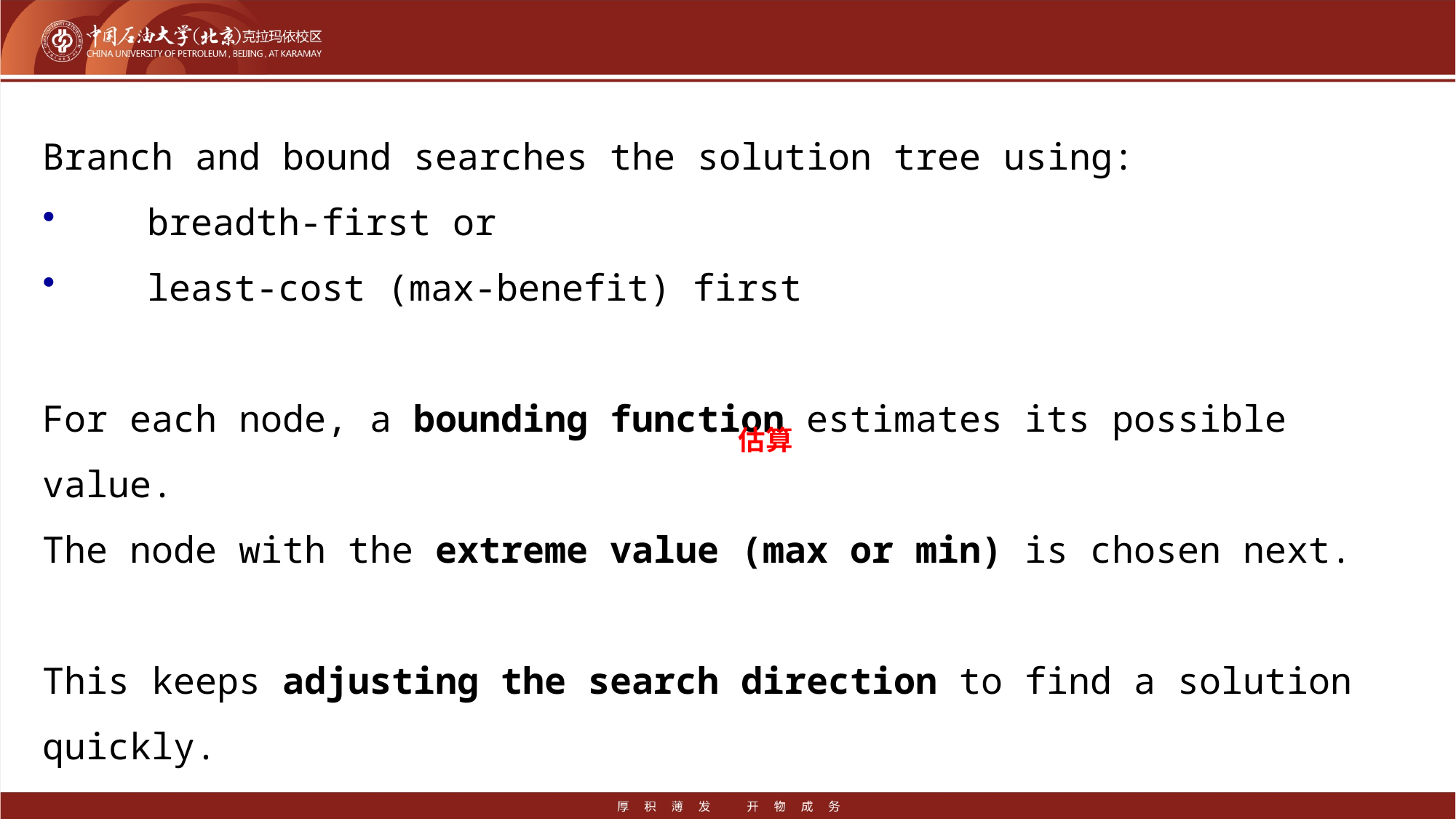

#
Branch and bound searches the solution tree using:
   breadth-first or
   least-cost (max-benefit) first

For each node, a bounding function estimates its possible value.
The node with the extreme value (max or min) is chosen next.

This keeps adjusting the search direction to find a solution quickly.
估算